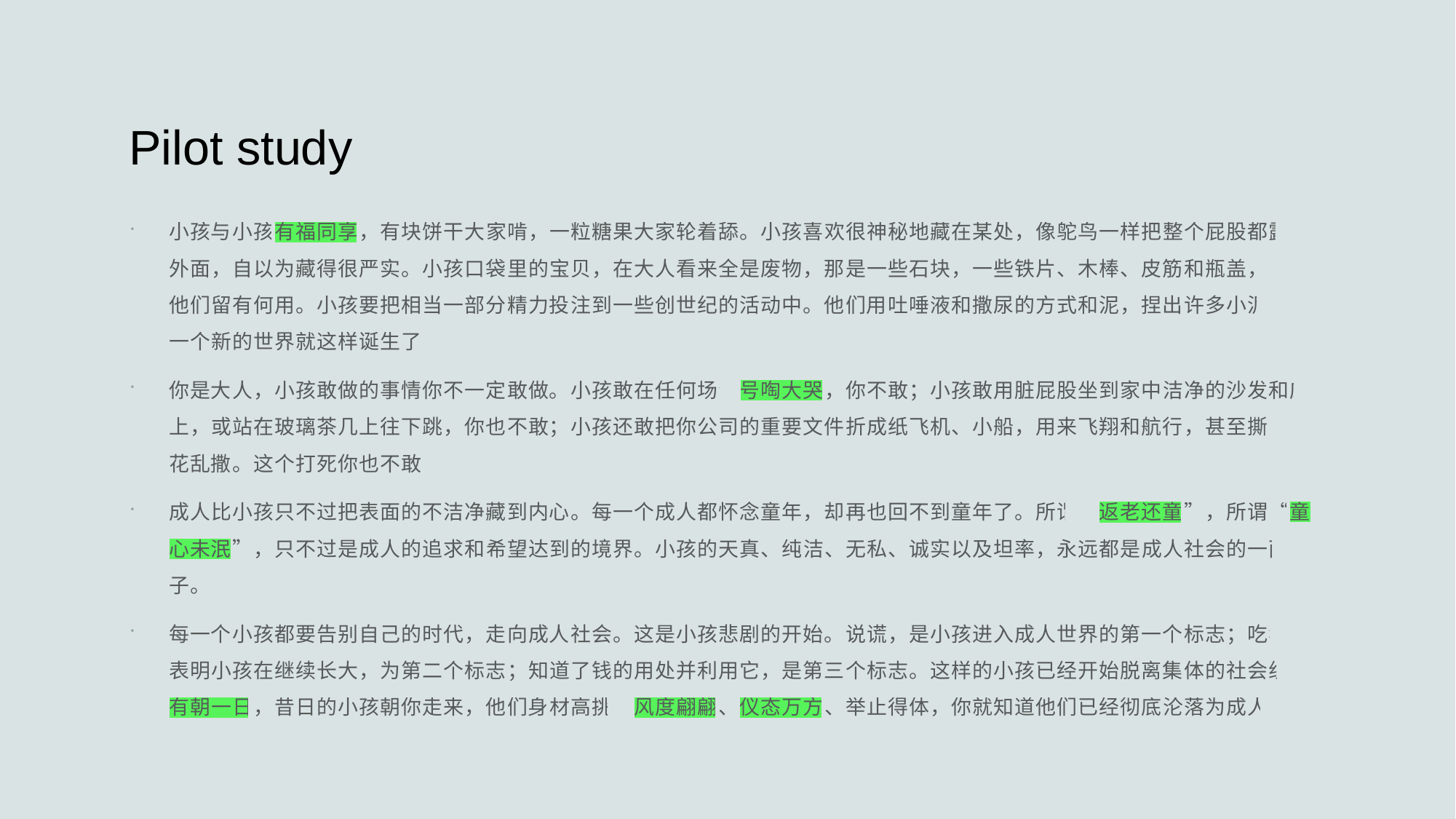

# Pilot study
小孩与小孩有福同享，有块饼干大家啃，一粒糖果大家轮着舔。小孩喜欢很神秘地藏在某处，像鸵鸟一样把整个屁股都露在外面，自以为藏得很严实。小孩口袋里的宝贝，在大人看来全是废物，那是一些石块，一些铁片、木棒、皮筋和瓶盖，不知他们留有何用。小孩要把相当一部分精力投注到一些创世纪的活动中。他们用吐唾液和撒尿的方式和泥，捏出许多小泥人。一个新的世界就这样诞生了。
你是大人，小孩敢做的事情你不一定敢做。小孩敢在任何场合号啕大哭，你不敢；小孩敢用脏屁股坐到家中洁净的沙发和床上，或站在玻璃茶几上往下跳，你也不敢；小孩还敢把你公司的重要文件折成纸飞机、小船，用来飞翔和航行，甚至撕成雪花乱撒。这个打死你也不敢。
成人比小孩只不过把表面的不洁净藏到内心。每一个成人都怀念童年，却再也回不到童年了。所谓“返老还童”，所谓“童心未泯”，只不过是成人的追求和希望达到的境界。小孩的天真、纯洁、无私、诚实以及坦率，永远都是成人社会的一面镜子。
每一个小孩都要告别自己的时代，走向成人社会。这是小孩悲剧的开始。说谎，是小孩进入成人世界的第一个标志；吃独食表明小孩在继续长大，为第二个标志；知道了钱的用处并利用它，是第三个标志。这样的小孩已经开始脱离集体的社会组织。有朝一日，昔日的小孩朝你走来，他们身材高挑、风度翩翩、仪态万方、举止得体，你就知道他们已经彻底沦落为成人。